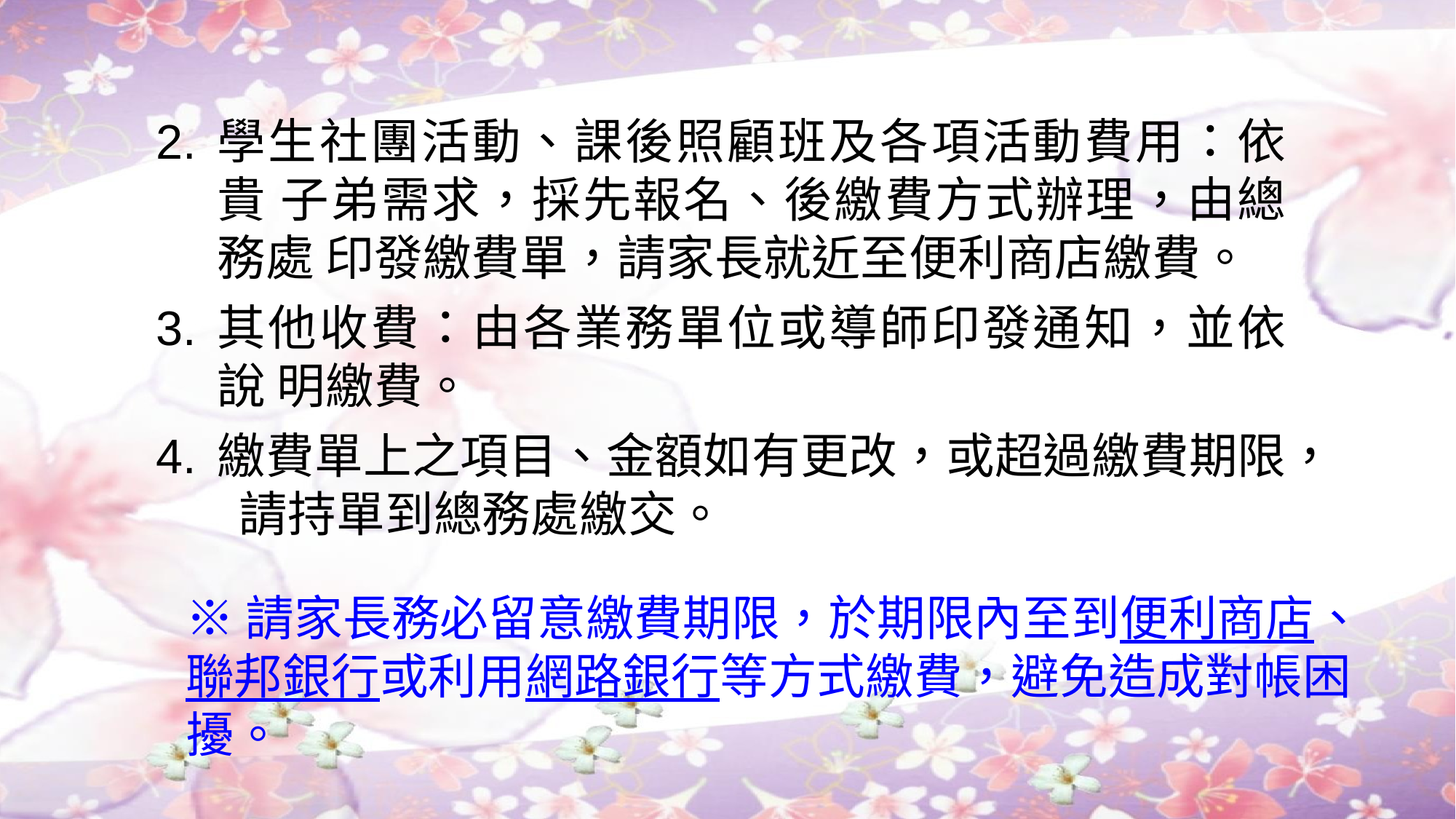

學生社團活動、課後照顧班及各項活動費用：依貴 子弟需求，採先報名、後繳費方式辦理，由總務處 印發繳費單，請家長就近至便利商店繳費。
其他收費：由各業務單位或導師印發通知，並依說 明繳費。
繳費單上之項目、金額如有更改，或超過繳費期限，  請持單到總務處繳交。
※請家長務必留意繳費期限，於期限內至到便利商店、聯邦銀行或利用網路銀行等方式繳費，避免造成對帳困擾。